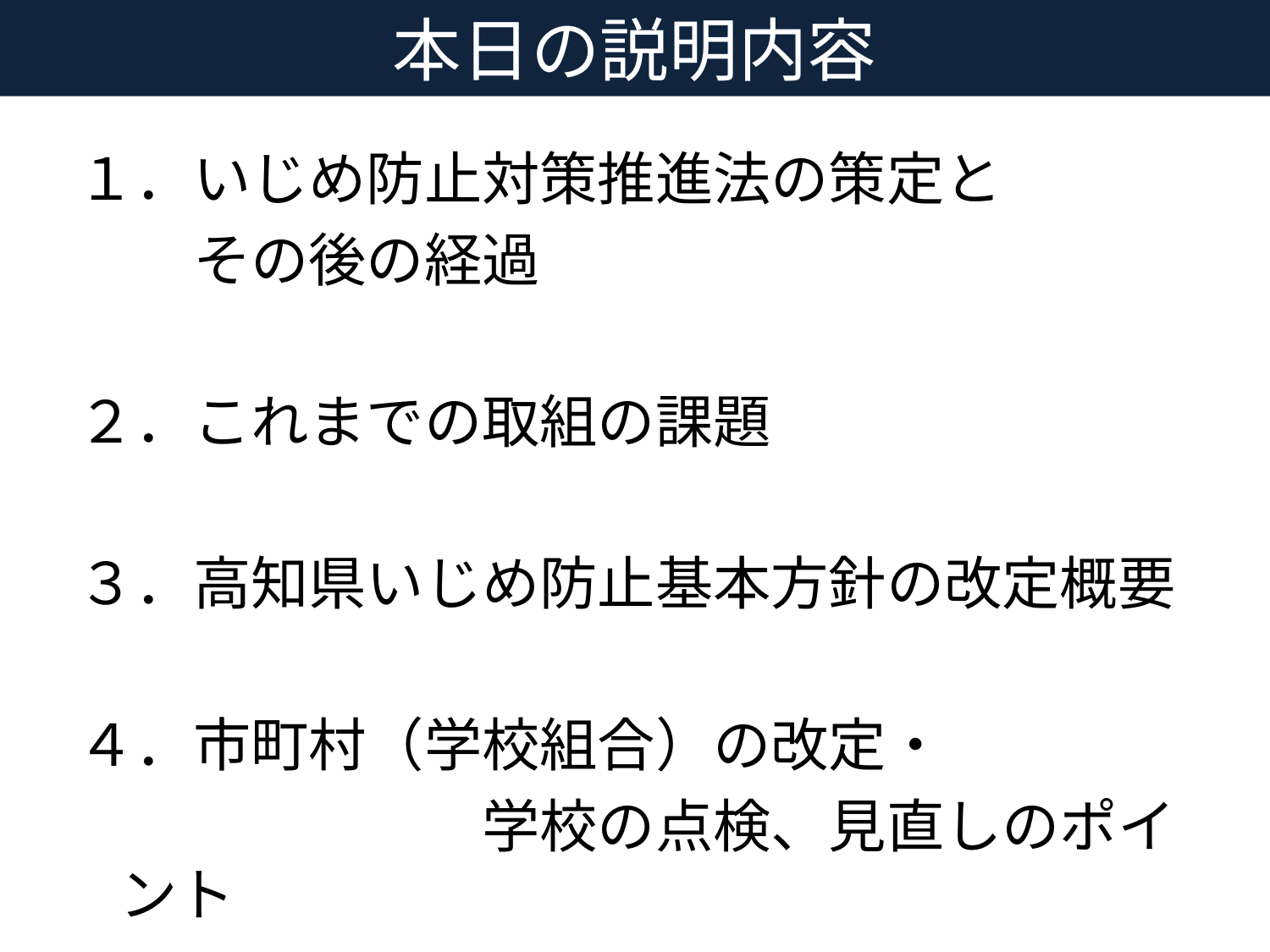

# 本日の説明内容
１．いじめ防止対策推進法の策定と
　　その後の経過

２．これまでの取組の課題

３．高知県いじめ防止基本方針の改定概要

４．市町村（学校組合）の改定・
　　　　　　　学校の点検、見直しのポイント